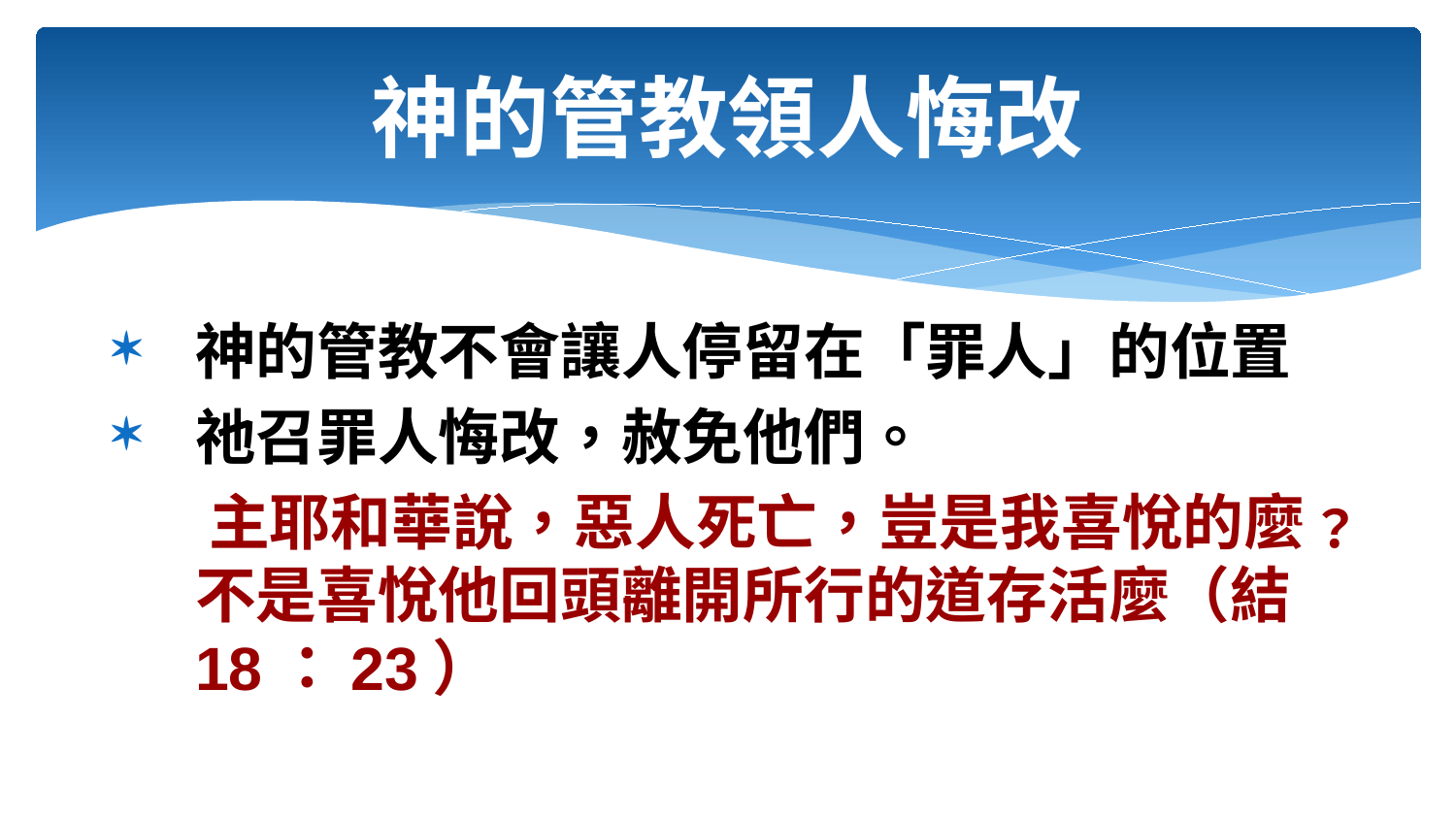

# 神的管教領人悔改
神的管教不會讓人停留在「罪人」的位置
祂召罪人悔改，赦免他們。
      主耶和華說，惡人死亡，豈是我喜悅的麼﹖不是喜悅他回頭離開所行的道存活麼（結18：23）